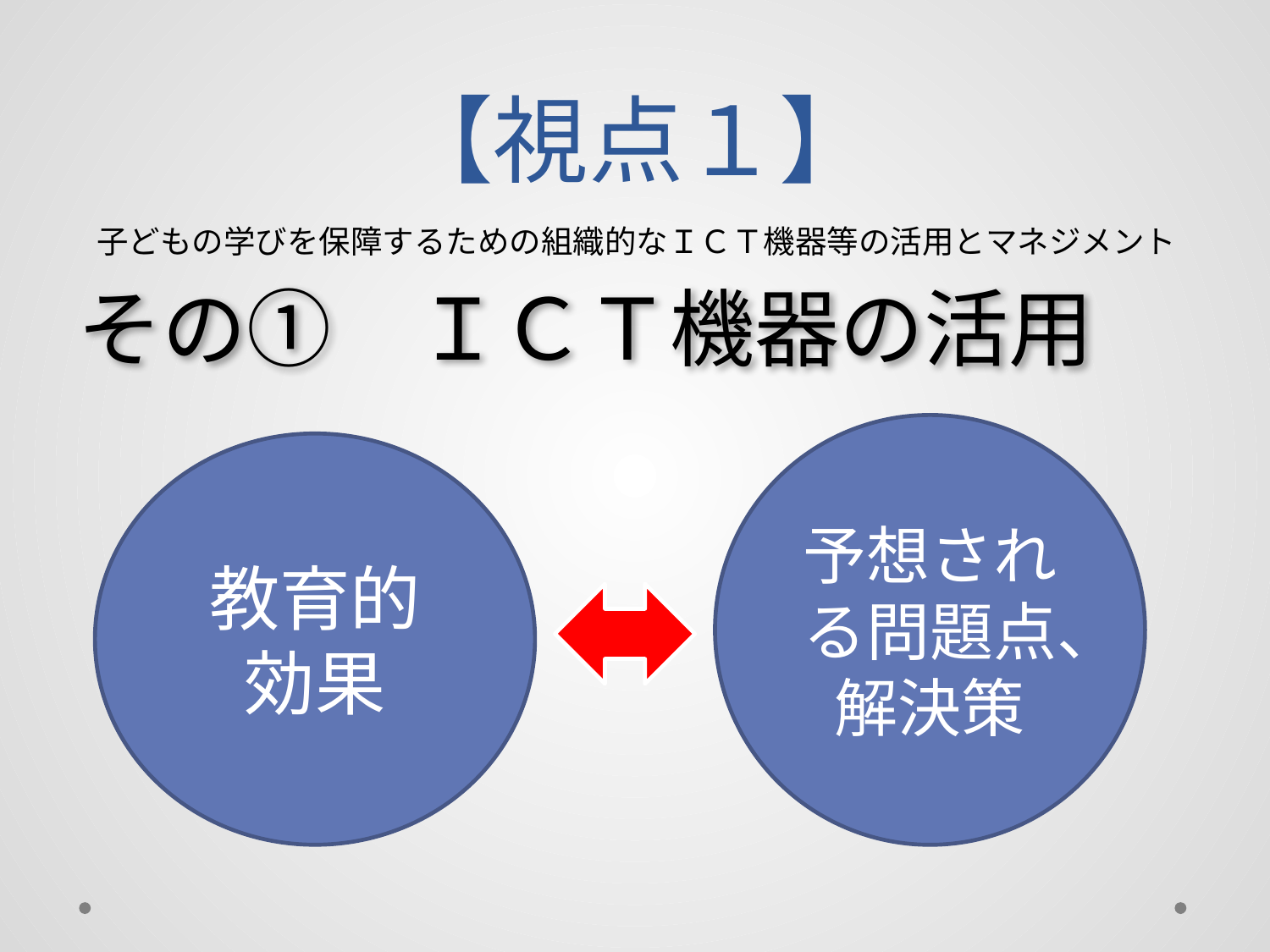

# 【視点１】 子どもの学びを保障するための組織的なＩＣＴ機器等の活用とマネジメント
その①　ＩＣＴ機器の活用
予想される問題点、
解決策
教育的
効果